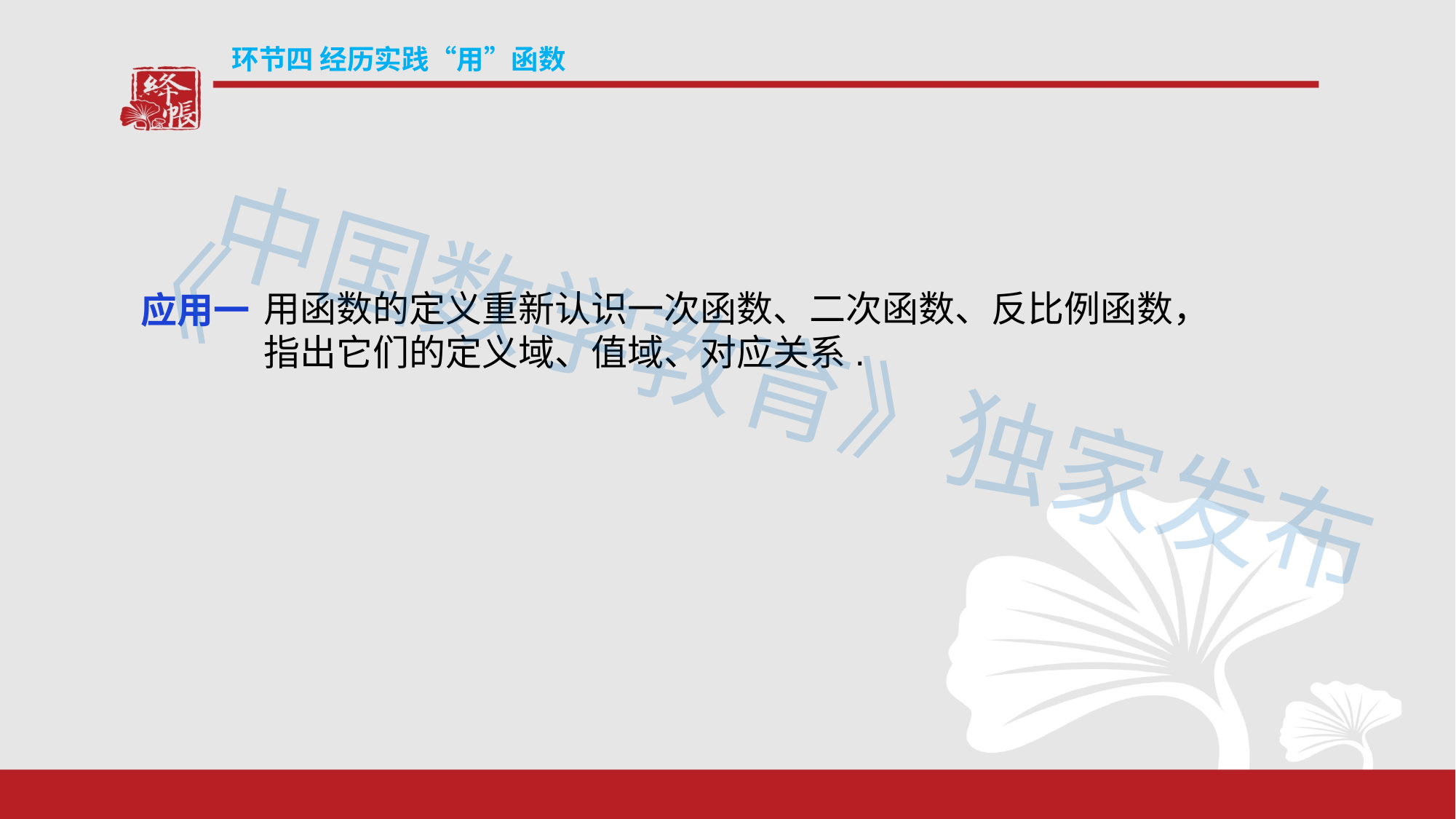

环节四 经历实践“用”函数
用函数的定义重新认识一次函数、二次函数、反比例函数，指出它们的定义域、值域、对应关系.
应用一
《中国数学教育》独家发布